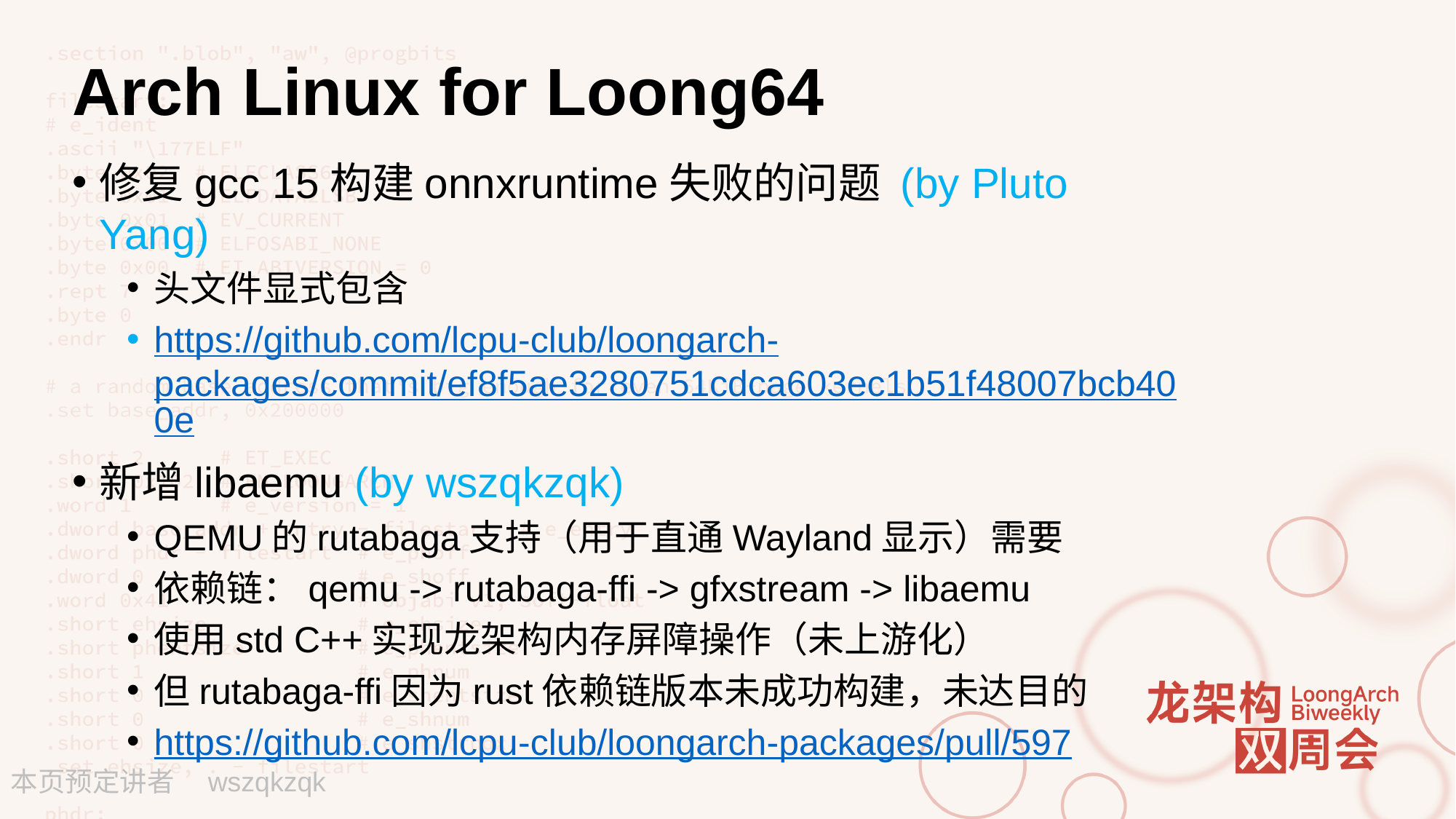

# Arch Linux for Loong64
修复gcc 15构建onnxruntime失败的问题 (by Pluto Yang)
头文件显式包含
https://github.com/lcpu-club/loongarch-packages/commit/ef8f5ae3280751cdca603ec1b51f48007bcb400e
新增libaemu (by wszqkzqk)
QEMU的rutabaga支持（用于直通Wayland显示）需要
依赖链：qemu -> rutabaga-ffi -> gfxstream -> libaemu
使用std C++实现龙架构内存屏障操作（未上游化）
但rutabaga-ffi因为rust依赖链版本未成功构建，未达目的
https://github.com/lcpu-club/loongarch-packages/pull/597

wszqkzqk